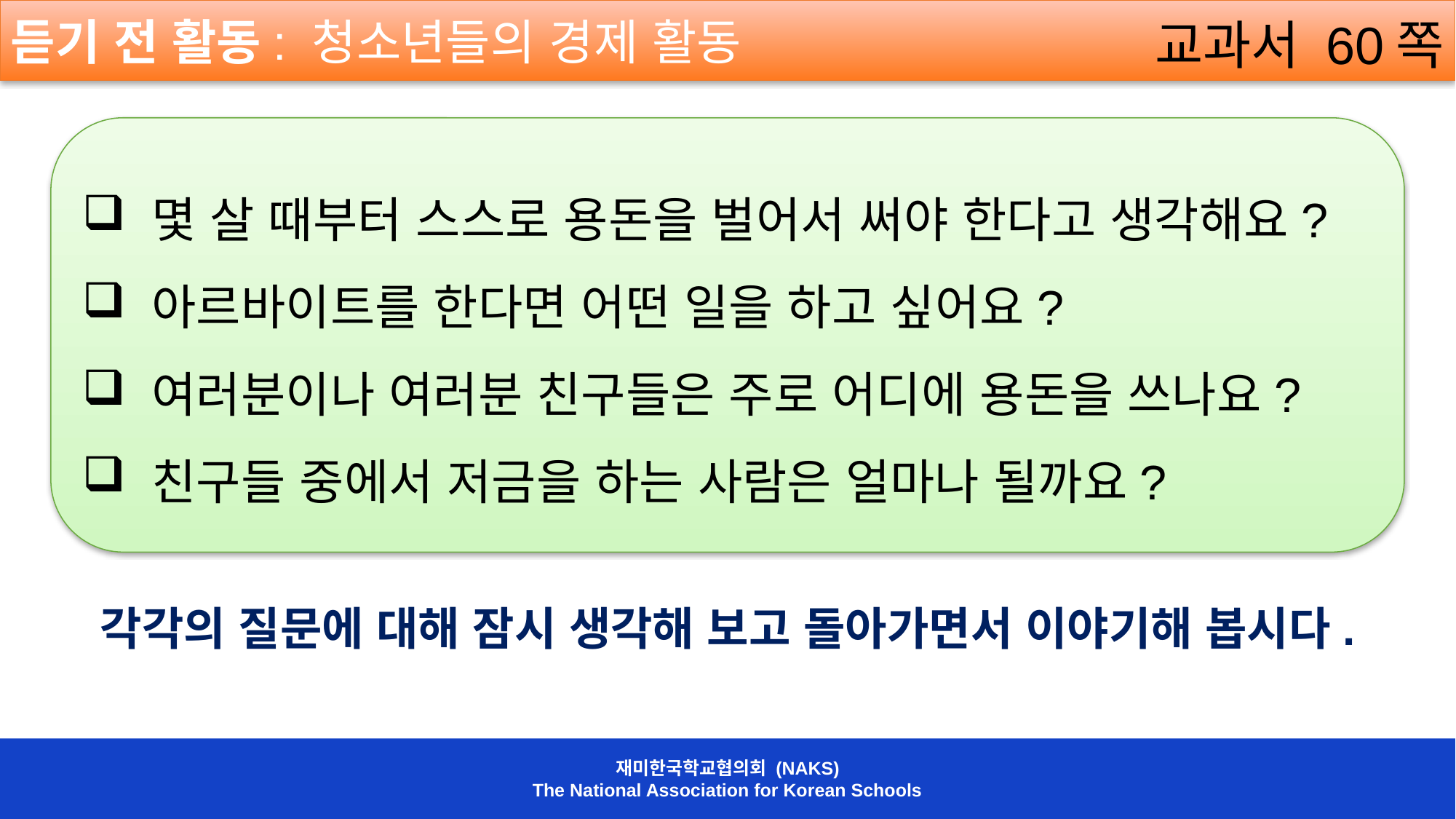

듣기 전 활동: 청소년들의 경제 활동
교과서 60쪽
 몇 살 때부터 스스로 용돈을 벌어서 써야 한다고 생각해요?
 아르바이트를 한다면 어떤 일을 하고 싶어요?
 여러분이나 여러분 친구들은 주로 어디에 용돈을 쓰나요?
 친구들 중에서 저금을 하는 사람은 얼마나 될까요?
각각의 질문에 대해 잠시 생각해 보고 돌아가면서 이야기해 봅시다.
재미한국학교협의회 (NAKS)
The National Association for Korean Schools